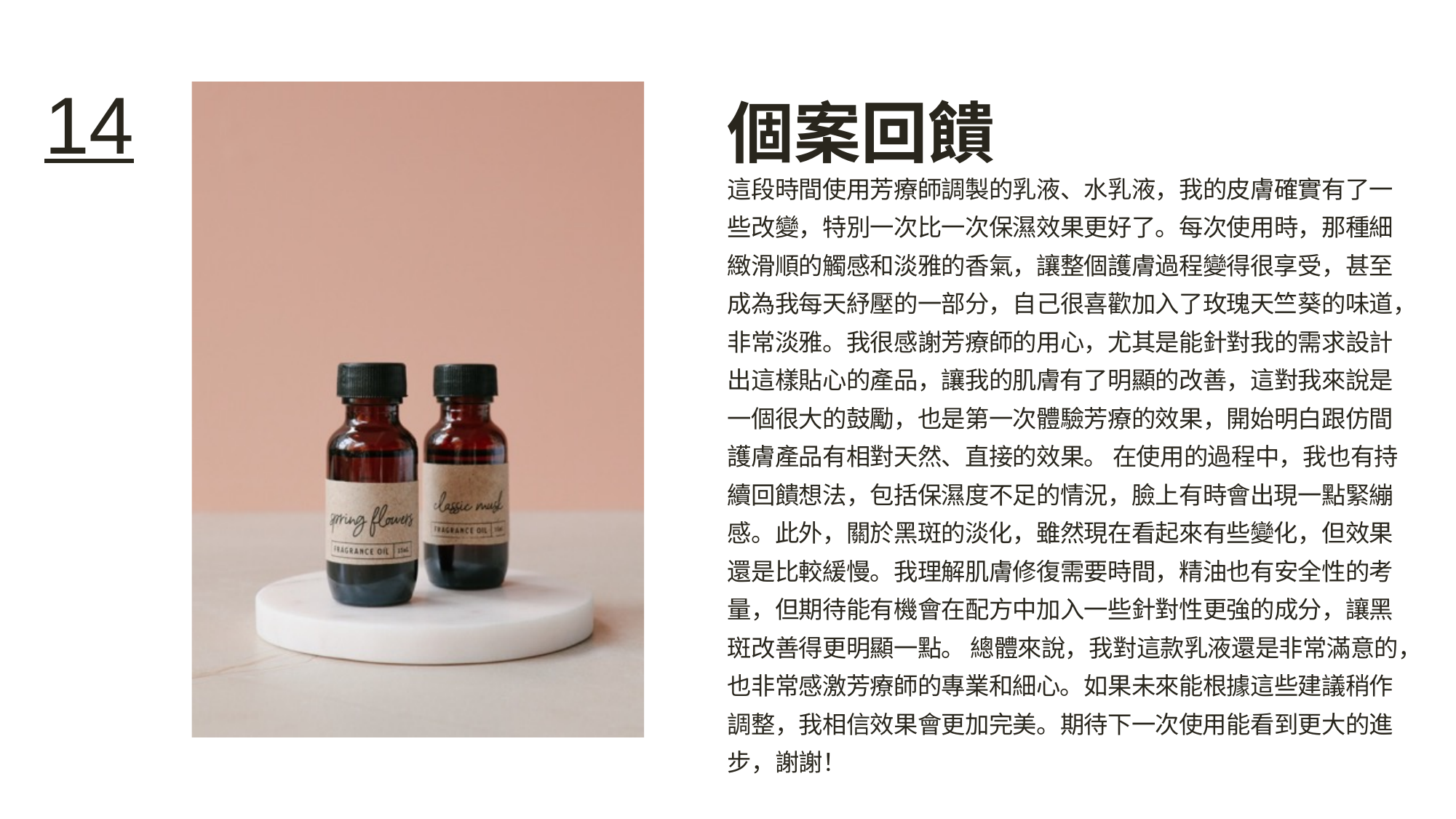

14
個案回饋

這段時間使用芳療師調製的乳液、水乳液，我的皮膚確實有了一些改變，特別一次比一次保濕效果更好了。每次使用時，那種細緻滑順的觸感和淡雅的香氣，讓整個護膚過程變得很享受，甚至成為我每天紓壓的一部分，自己很喜歡加入了玫瑰天竺葵的味道，非常淡雅。我很感謝芳療師的用心，尤其是能針對我的需求設計出這樣貼心的產品，讓我的肌膚有了明顯的改善，這對我來說是一個很大的鼓勵，也是第一次體驗芳療的效果，開始明白跟仿間護膚產品有相對天然、直接的效果。 在使用的過程中，我也有持續回饋想法，包括保濕度不足的情況，臉上有時會出現一點緊繃感。此外，關於黑斑的淡化，雖然現在看起來有些變化，但效果還是比較緩慢。我理解肌膚修復需要時間，精油也有安全性的考量，但期待能有機會在配方中加入一些針對性更強的成分，讓黑斑改善得更明顯一點。 總體來說，我對這款乳液還是非常滿意的，也非常感激芳療師的專業和細心。如果未來能根據這些建議稍作調整，我相信效果會更加完美。期待下一次使用能看到更大的進步，謝謝！